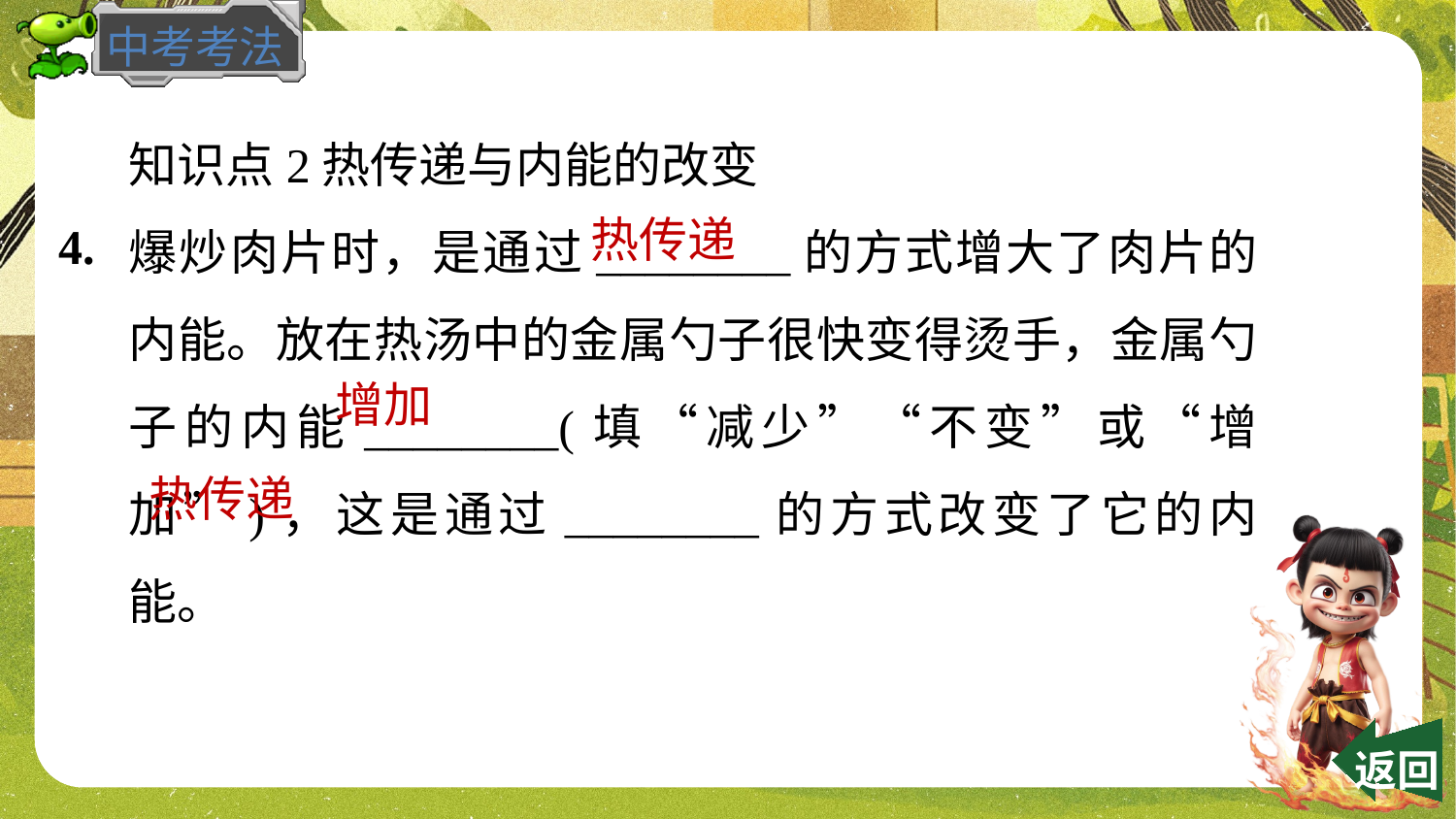

知识点2热传递与内能的改变
爆炒肉片时，是通过________的方式增大了肉片的内能。放在热汤中的金属勺子很快变得烫手，金属勺子的内能________(填“减少”“不变”或“增加”)，这是通过________的方式改变了它的内能。
4.
热传递
增加
热传递
 返回